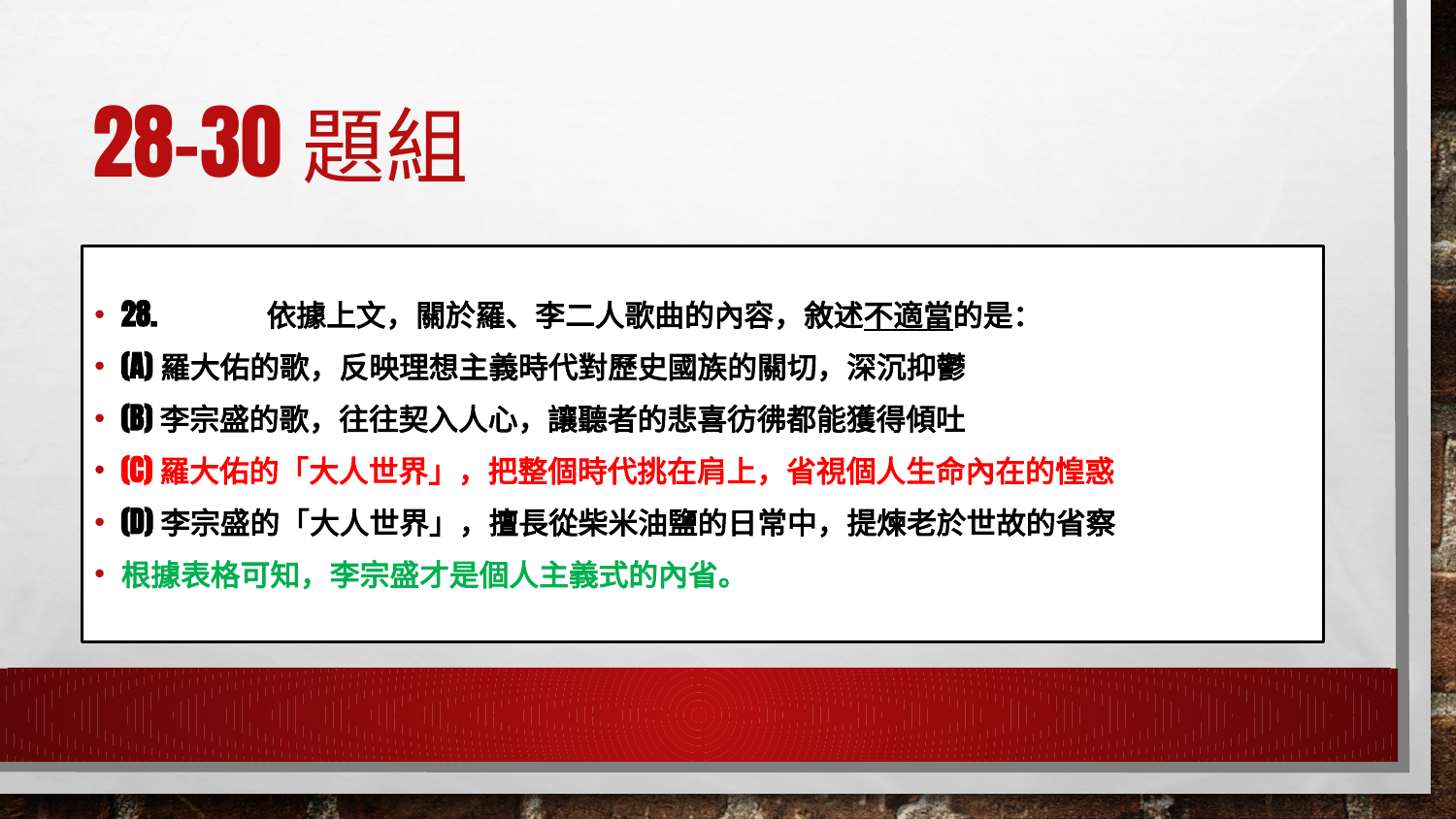

# 28-30題組
28.	依據上文，關於羅、李二人歌曲的內容，敘述不適當的是：
(A)羅大佑的歌，反映理想主義時代對歷史國族的關切，深沉抑鬱
(B)李宗盛的歌，往往契入人心，讓聽者的悲喜彷彿都能獲得傾吐
(C)羅大佑的「大人世界」，把整個時代挑在肩上，省視個人生命內在的惶惑
(D)李宗盛的「大人世界」，擅長從柴米油鹽的日常中，提煉老於世故的省察
根據表格可知，李宗盛才是個人主義式的內省。